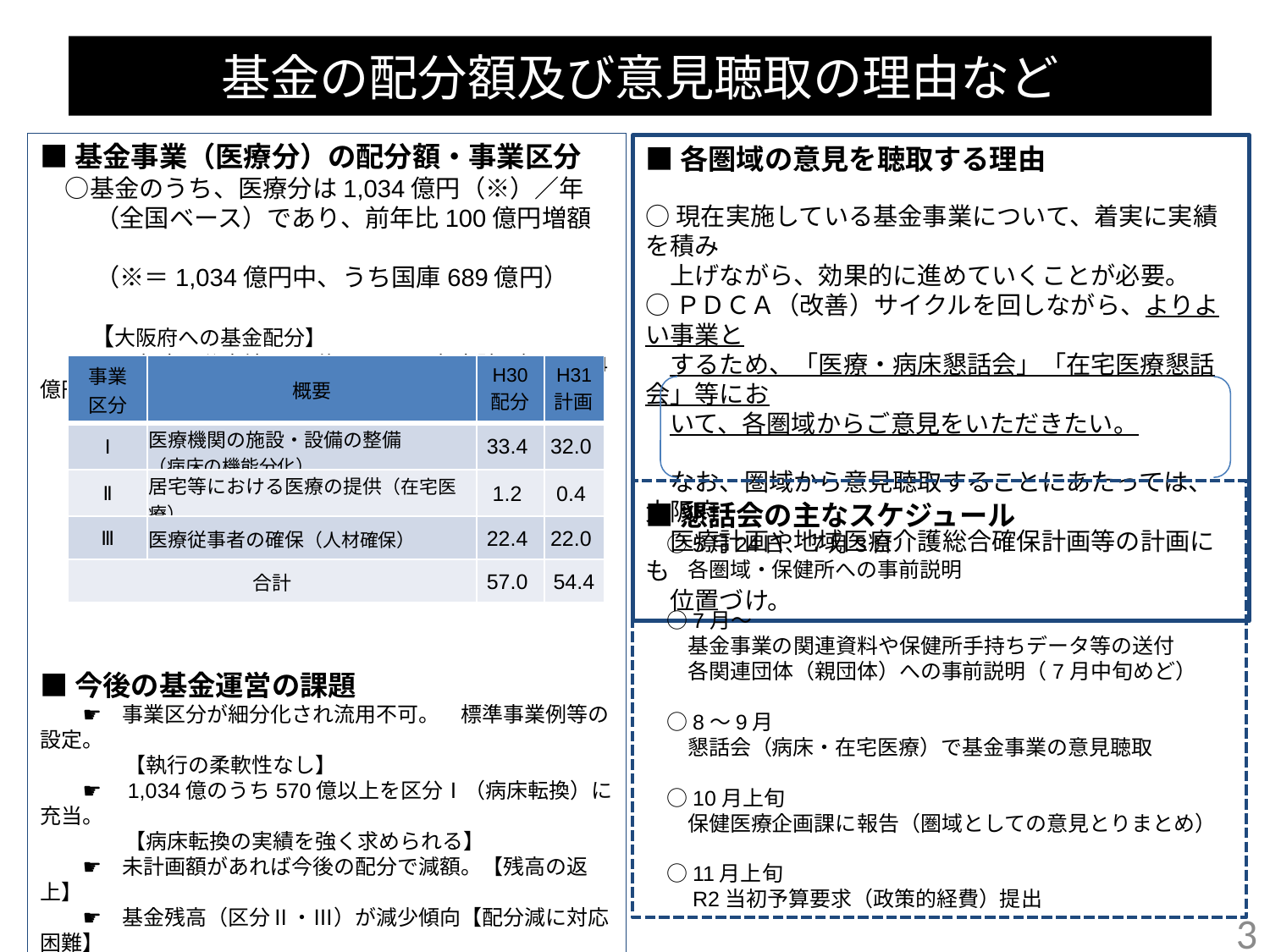

基金の配分額及び意見聴取の理由など
■基金事業（医療分）の配分額・事業区分
　○基金のうち、医療分は1,034億円（※）／年
　　 （全国ベース）であり、前年比100億円増額
　　 （※＝1,034億円中、うち国庫689億円）

　　【大阪府への基金配分】
　　　30年度配分実績57.0億円　　31年度計画額　54.4億円

■今後の基金運営の課題
　　☛　事業区分が細分化され流用不可。　標準事業例等の設定。
　　　　【執行の柔軟性なし】
　　☛　1,034億のうち570億以上を区分Ⅰ（病床転換）に充当。
　　　　【病床転換の実績を強く求められる】
　　☛　未計画額があれば今後の配分で減額。【残高の返上】
　　☛　基金残高（区分Ⅱ・Ⅲ）が減少傾向【配分減に対応困難】
　　☛　事業内容やアウトカム、事業区分の設定等を厳しく精査。
　　　　【事業審査が厳格化】

　より効果的な事業構築が必要
■各圏域の意見を聴取する理由

○現在実施している基金事業について、着実に実績を積み
　上げながら、効果的に進めていくことが必要。
○ＰＤＣＡ（改善）サイクルを回しながら、よりよい事業と
　するため、「医療・病床懇話会」「在宅医療懇話会」等にお
　いて、各圏域からご意見をいただきたい。

　なお、圏域から意見聴取することにあたっては、大阪府
　医療計画や地域医療介護総合確保計画等の計画にも
　位置づけ。
| 事業 区分 | 概要 | H30 配分 | H31 計画 |
| --- | --- | --- | --- |
| Ⅰ | 医療機関の施設・設備の整備 （病床の機能分化） | 33.4 | 32.0 |
| Ⅱ | 居宅等における医療の提供（在宅医療） | 1.2 | 0.4 |
| Ⅲ | 医療従事者の確保（人材確保） | 22.4 | 22.0 |
| 合計 |  | 57.0 | 54.4 |

■懇話会の主なスケジュール
　○5月24日、7月3日
　　各圏域・保健所への事前説明

　○7月～
　　基金事業の関連資料や保健所手持ちデータ等の送付
　　各関連団体（親団体）への事前説明（7月中旬めど）

　○8～9月
　　懇話会（病床・在宅医療）で基金事業の意見聴取

　○10月上旬
　　保健医療企画課に報告（圏域としての意見とりまとめ）

　○11月上旬
　　R2当初予算要求（政策的経費）提出
3